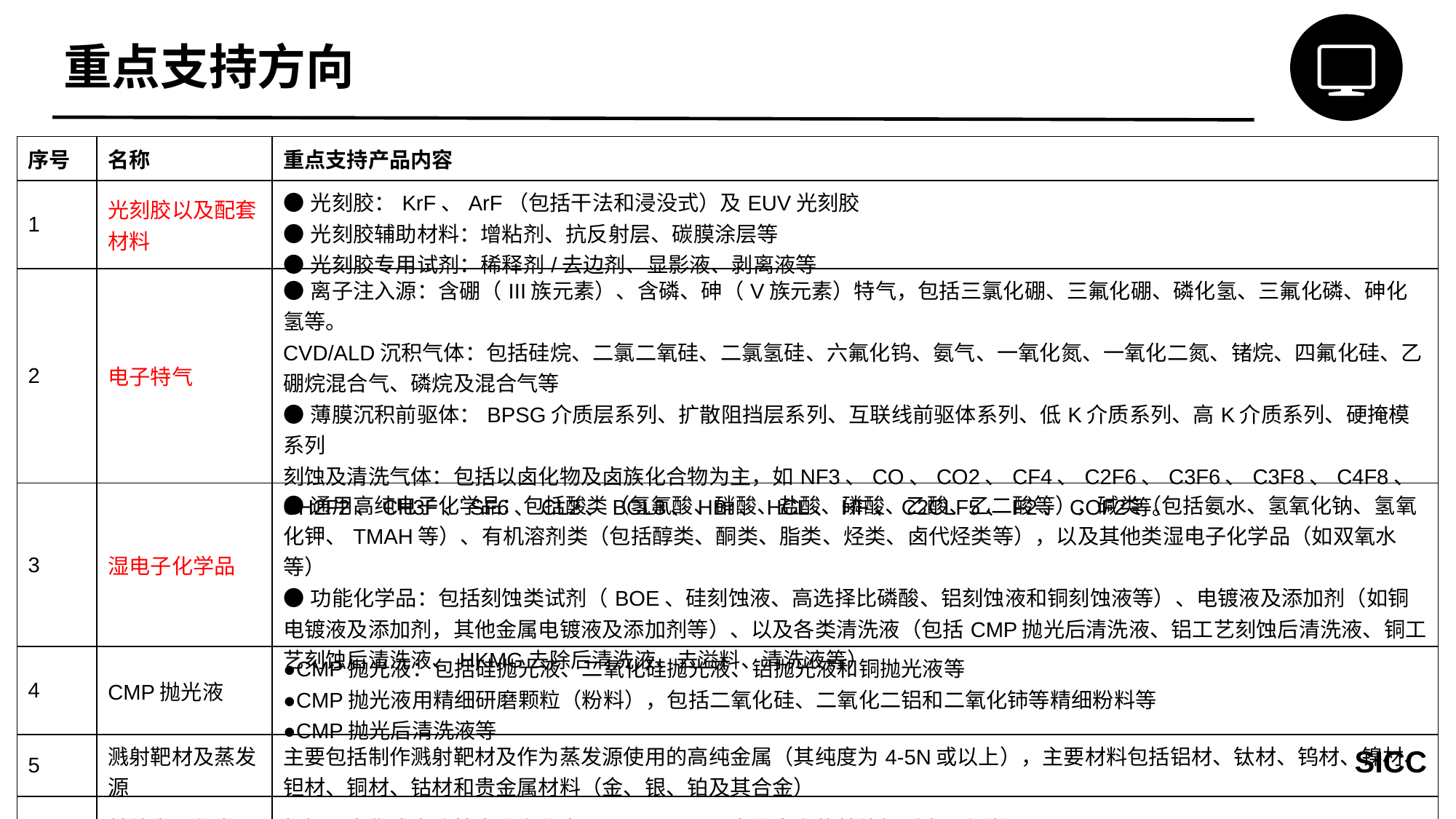

重点支持方向
| 序号 | 名称 | 重点支持产品内容 |
| --- | --- | --- |
| 1 | 光刻胶以及配套材料 | ●光刻胶：KrF、ArF（包括干法和浸没式）及EUV光刻胶 ●光刻胶辅助材料：增粘剂、抗反射层、碳膜涂层等 ●光刻胶专用试剂：稀释剂/去边剂、显影液、剥离液等 |
| 2 | 电子特气 | ●离子注入源：含硼（III族元素）、含磷、砷（V族元素）特气，包括三氯化硼、三氟化硼、磷化氢、三氟化磷、砷化氢等。 CVD/ALD沉积气体：包括硅烷、二氯二氧硅、二氯氢硅、六氟化钨、氨气、一氧化氮、一氧化二氮、锗烷、四氟化硅、乙硼烷混合气、磷烷及混合气等 ●薄膜沉积前驱体：BPSG介质层系列、扩散阻挡层系列、互联线前驱体系列、低K介质系列、高K介质系列、硬掩模系列 刻蚀及清洗气体：包括以卤化物及卤族化合物为主，如NF3、CO、CO2、CF4、C2F6、C3F6、C3F8、C4F8、CH2F2、CH3F、SF6、CL2、BCL3、HBr、HCL、HF、C2CLF5、F2、COF2等。 |
| 3 | 湿电子化学品 | ●通用高纯电子化学品：包括酸类（氢氟酸、硝酸、盐酸、磷酸、乙酸、乙二酸等），碱类（包括氨水、氢氧化钠、氢氧化钾、TMAH等）、有机溶剂类（包括醇类、酮类、脂类、烃类、卤代烃类等），以及其他类湿电子化学品（如双氧水等） ●功能化学品：包括刻蚀类试剂（BOE、硅刻蚀液、高选择比磷酸、铝刻蚀液和铜刻蚀液等）、电镀液及添加剂（如铜电镀液及添加剂，其他金属电镀液及添加剂等）、以及各类清洗液（包括CMP抛光后清洗液、铝工艺刻蚀后清洗液、铜工艺刻蚀后清洗液、HKMG去除后清洗液、去溢料、清洗液等） |
| 4 | CMP抛光液 | ●CMP抛光液：包括硅抛光液、二氧化硅抛光液、铝抛光液和铜抛光液等 ●CMP抛光液用精细研磨颗粒（粉料），包括二氧化硅、二氧化二铝和二氧化铈等精细粉料等 ●CMP抛光后清洗液等 |
| 5 | 溅射靶材及蒸发源 | 主要包括制作溅射靶材及作为蒸发源使用的高纯金属（其纯度为4-5N或以上），主要材料包括铝材、钛材、钨材、镍材、钽材、铜材、钴材和贵金属材料（金、银、铂及其合金） |
| 6 | 其他电子化学品 | 根据国内集成电路技术和产业发展需要，需要开发和生产的其他新型电子化学品 |